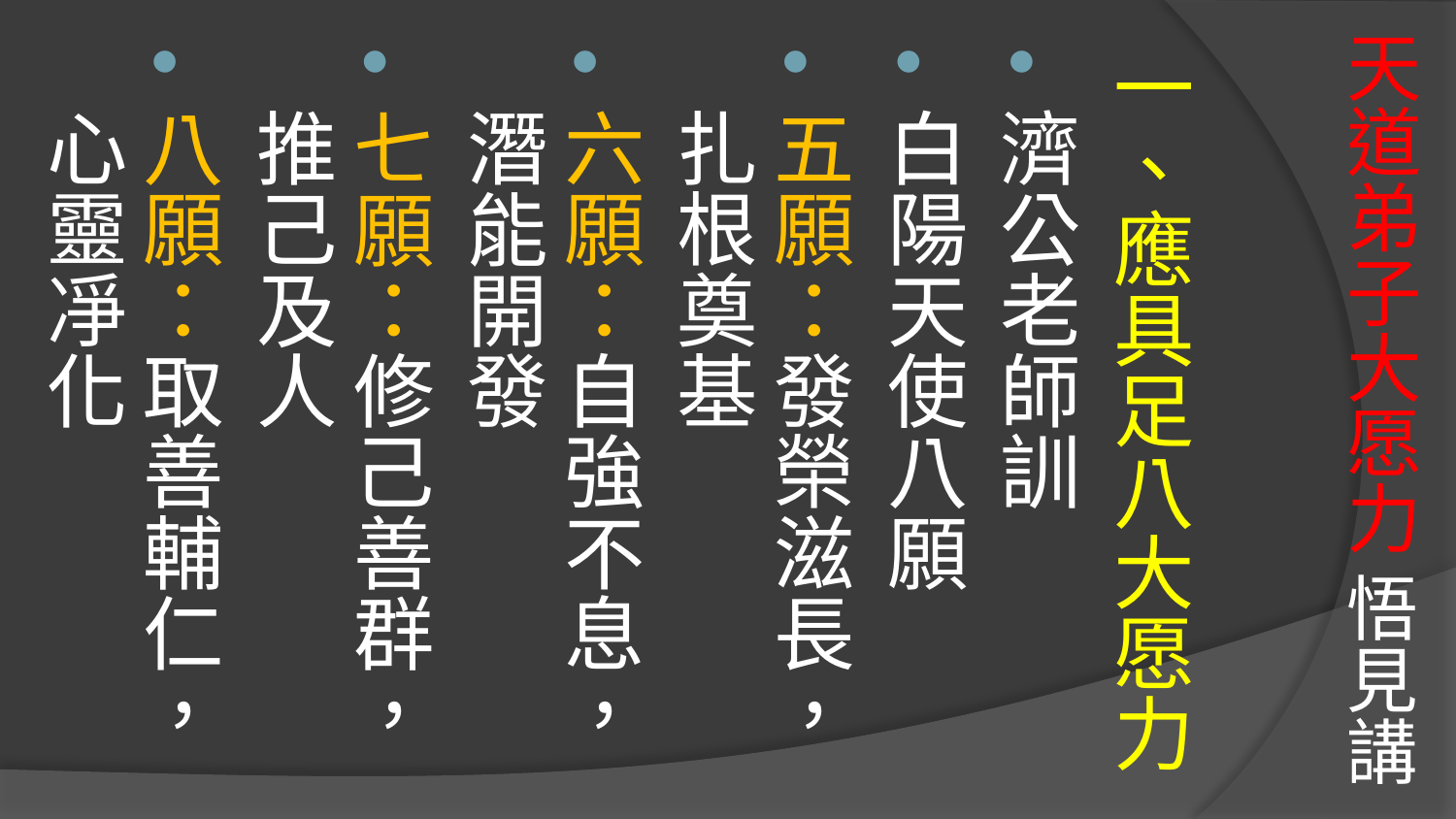

# 天道弟子大愿力 悟見講
一、應具足八大愿力
濟公老師訓
白陽天使八願
五願：發榮滋長，扎根奠基
六願：自強不息，潛能開發
七願：修己善群，推己及人
八願：取善輔仁，心靈凈化